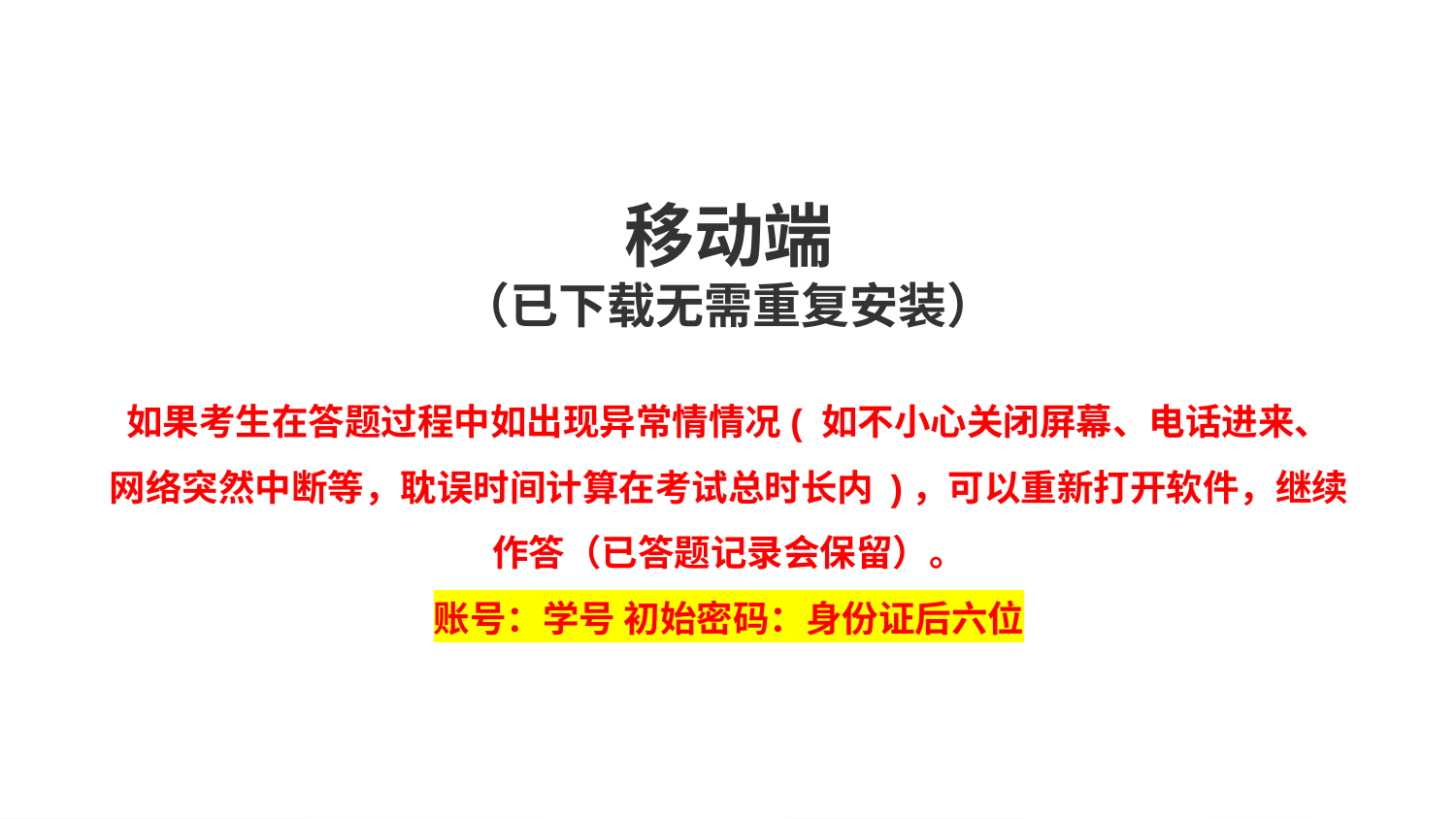

移动端
（已下载无需重复安装）

如果考生在答题过程中如出现异常情情况( 如不小心关闭屏幕、电话进来、网络突然中断等，耽误时间计算在考试总时长内 )，可以重新打开软件，继续作答（已答题记录会保留）。
账号：学号 初始密码：身份证后六位